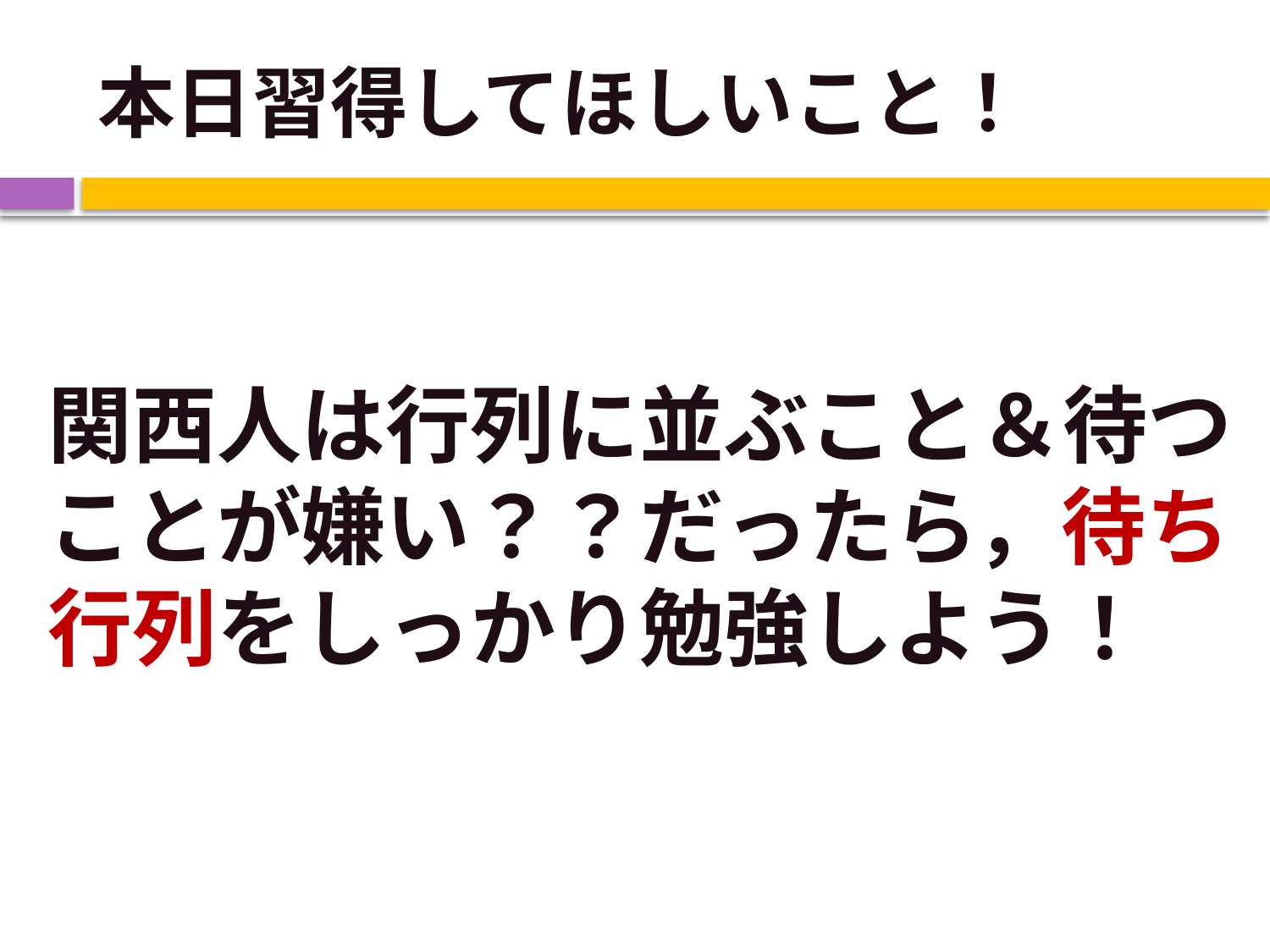

# 本日習得してほしいこと！
関西人は行列に並ぶこと＆待つことが嫌い？？だったら，待ち行列をしっかり勉強しよう！